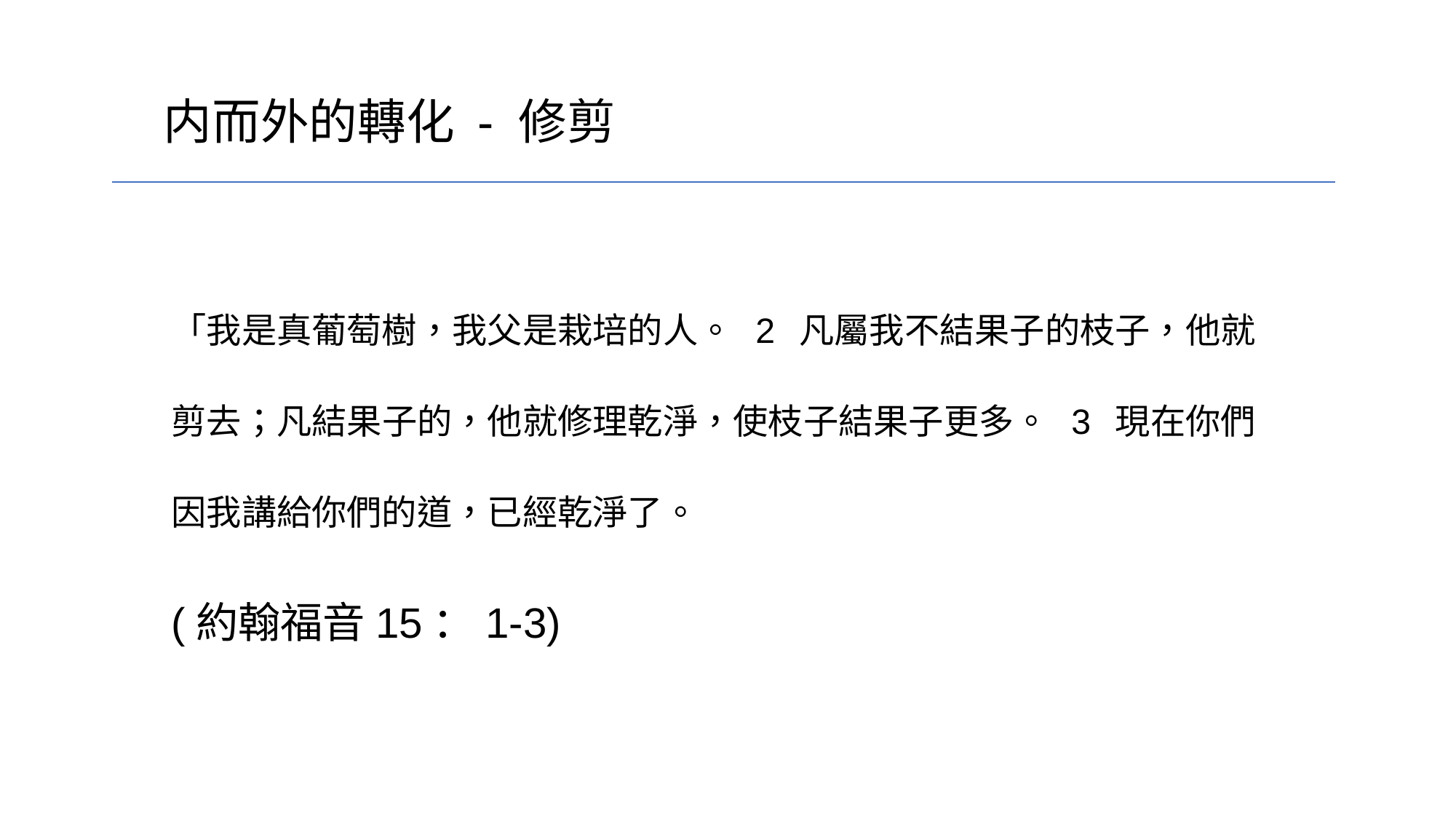

内而外的轉化 - 修剪
# 「我是真葡萄樹，我父是栽培的人。 2 凡屬我不結果子的枝子，他就剪去；凡結果子的，他就修理乾淨，使枝子結果子更多。 3 現在你們因我講給你們的道，已經乾淨了。 (約翰福音15：1-3)